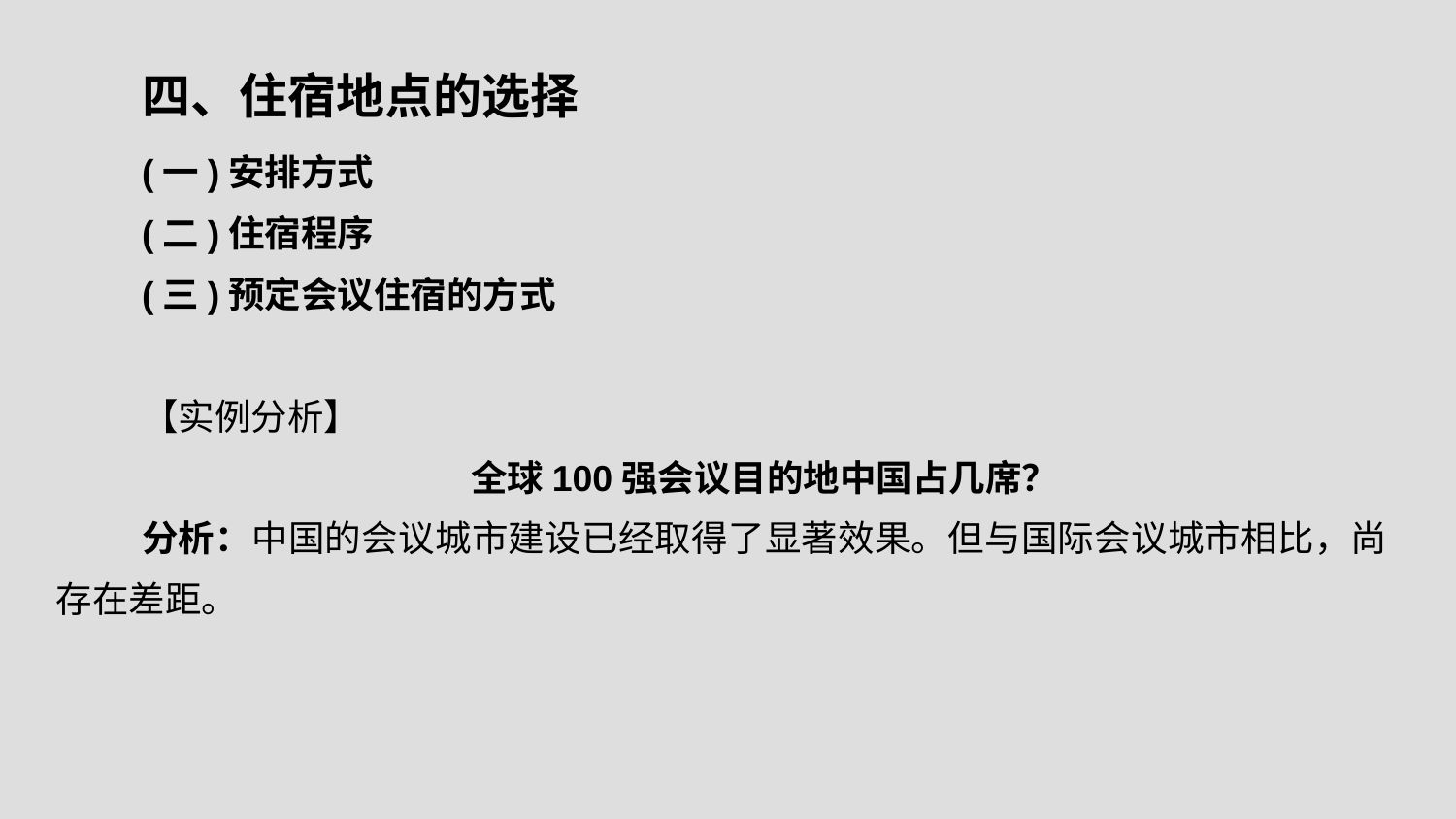

# 四、住宿地点的选择
(一)安排方式
(二)住宿程序
(三)预定会议住宿的方式

【实例分析】
全球100强会议目的地中国占几席？
分析：中国的会议城市建设已经取得了显著效果。但与国际会议城市相比，尚存在差距。